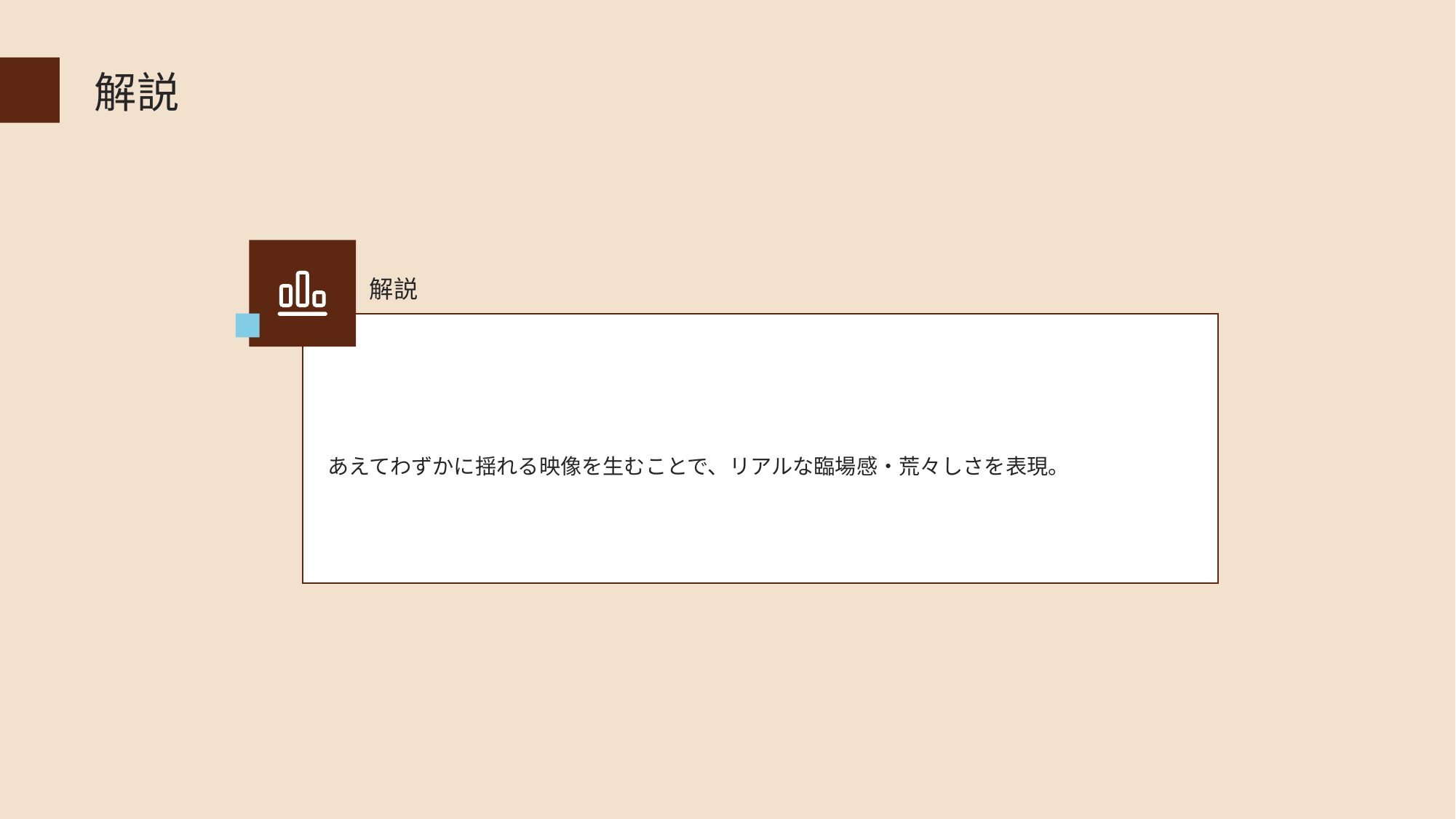

解説
解説

あえてわずかに揺れる映像を生むことで、リアルな臨場感・荒々しさを表現。